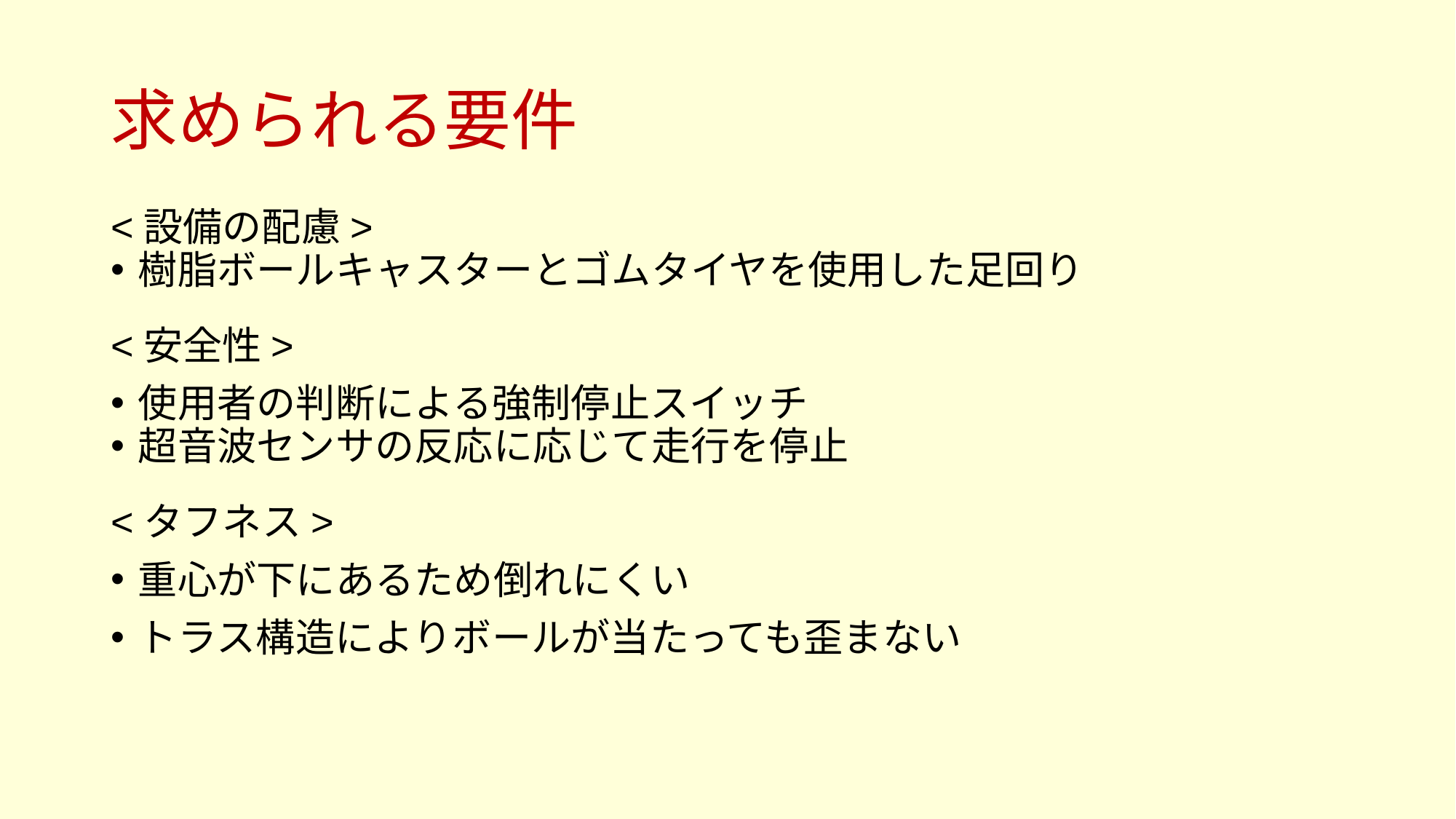

# 求められる要件
<設備の配慮>
樹脂ボールキャスターとゴムタイヤを使用した足回り
<安全性>
使用者の判断による強制停止スイッチ
超音波センサの反応に応じて走行を停止
<タフネス>
重心が下にあるため倒れにくい
トラス構造によりボールが当たっても歪まない